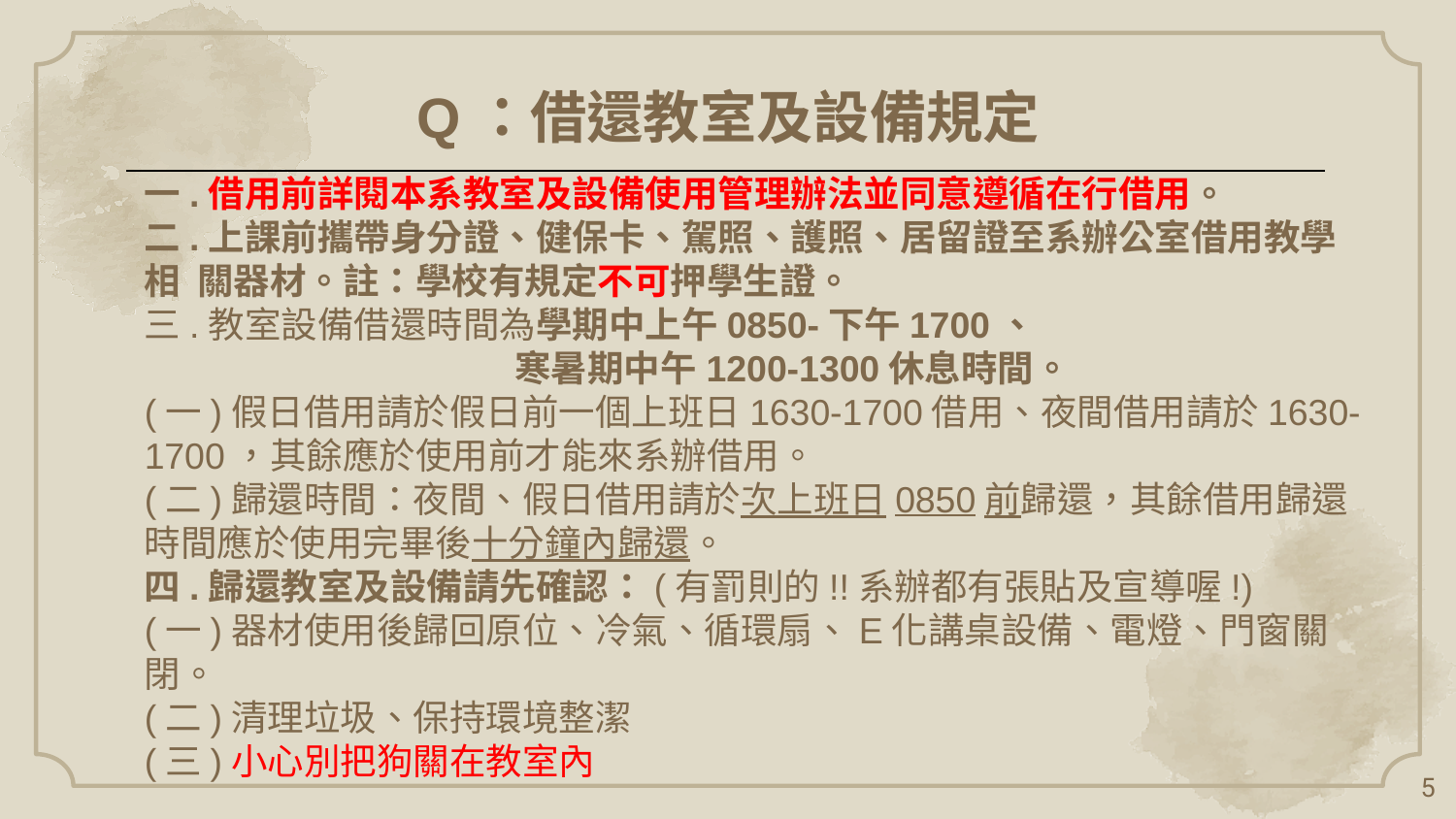

Q：借還教室及設備規定
# 一.借用前詳閱本系教室及設備使用管理辦法並同意遵循在行借用。 二.上課前攜帶身分證、健保卡、駕照、護照、居留證至系辦公室借用教學相  關器材。註：學校有規定不可押學生證。 三.教室設備借還時間為學期中上午0850-下午1700、 寒暑期中午1200-1300休息時間。 (一)假日借用請於假日前一個上班日1630-1700借用、夜間借用請於1630-1700，其餘應於使用前才能來系辦借用。 (二)歸還時間：夜間、假日借用請於次上班日0850前歸還，其餘借用歸還時間應於使用完畢後十分鐘內歸還。 四.歸還教室及設備請先確認：(有罰則的!!系辦都有張貼及宣導喔!) (一)器材使用後歸回原位、冷氣、循環扇、E化講桌設備、電燈、門窗關閉。 (二)清理垃圾、保持環境整潔 (三)小心別把狗關在教室內
5